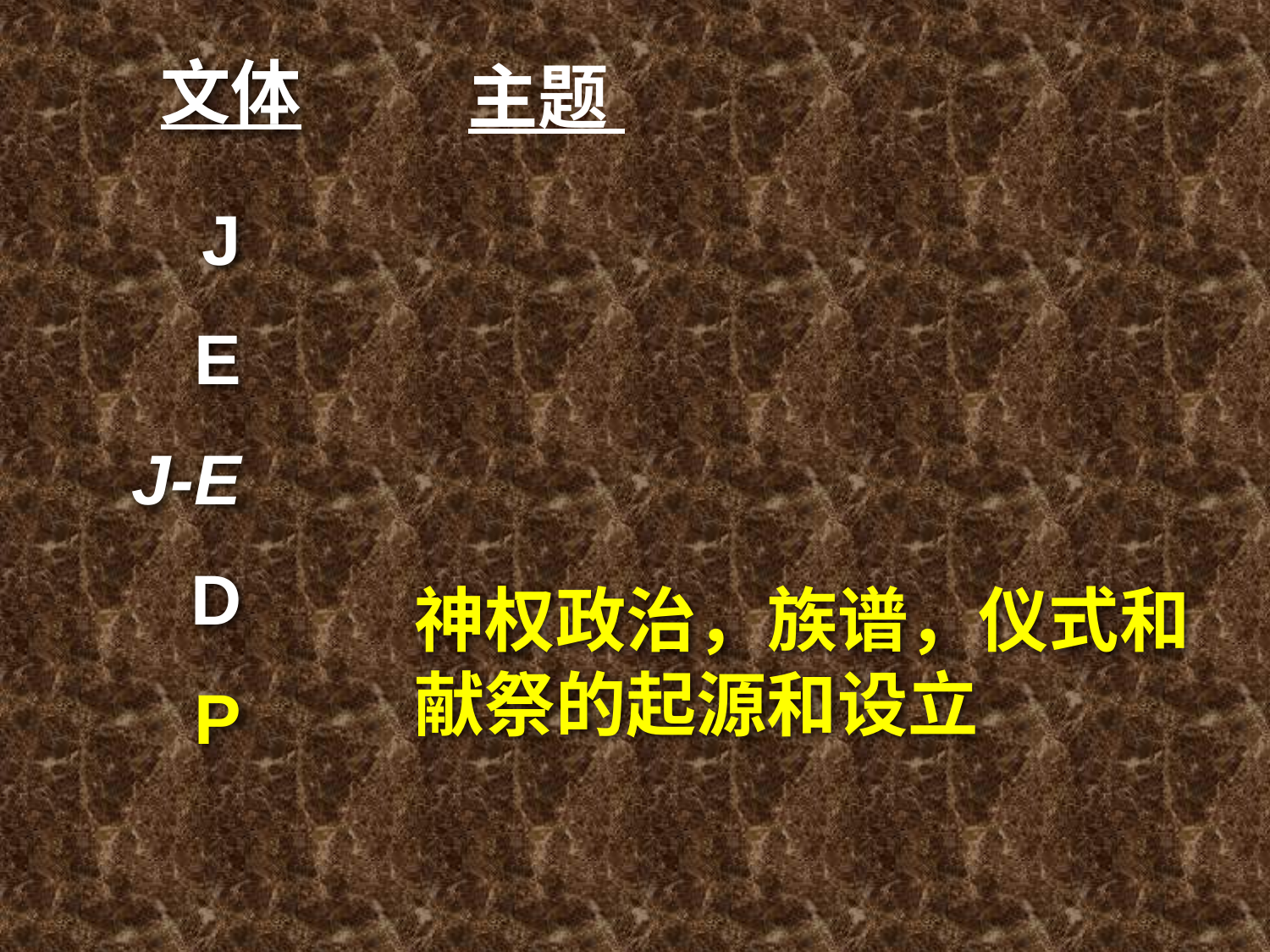

文体
主题
J
E
J-E
D
P

神权政治，族谱，仪式和献祭的起源和设立